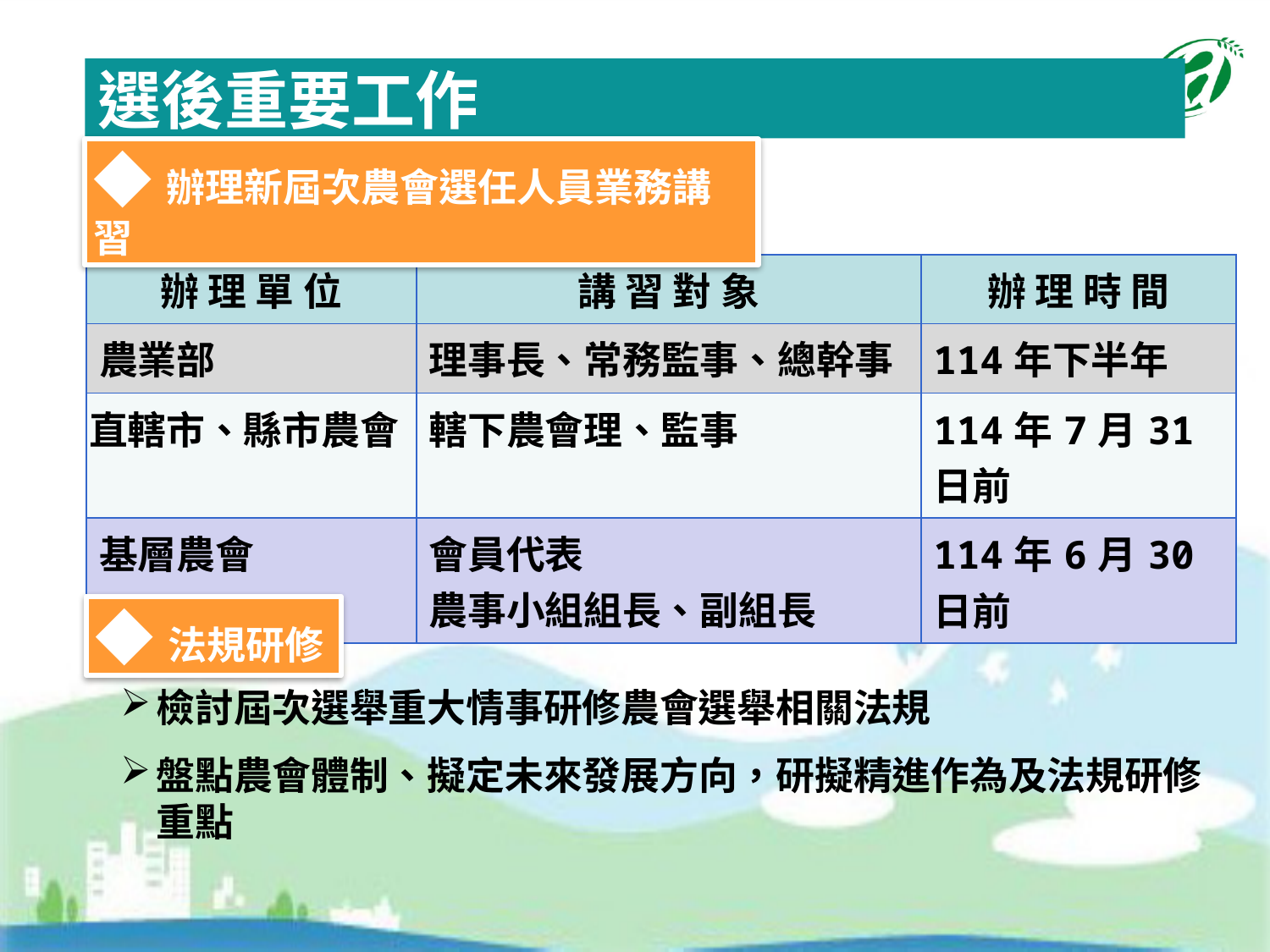

# 選後重要工作
◆辦理新屆次農會選任人員業務講習
| 辦 理 單 位 | 講 習 對 象 | 辦 理 時 間 |
| --- | --- | --- |
| 農業部 | 理事長、常務監事、總幹事 | 114年下半年 |
| 直轄市、縣市農會 | 轄下農會理、監事 | 114年7月31日前 |
| 基層農會 | 會員代表 農事小組組長、副組長 | 114年6月30日前 |
◆法規研修
檢討屆次選舉重大情事研修農會選舉相關法規
盤點農會體制、擬定未來發展方向，研擬精進作為及法規研修重點